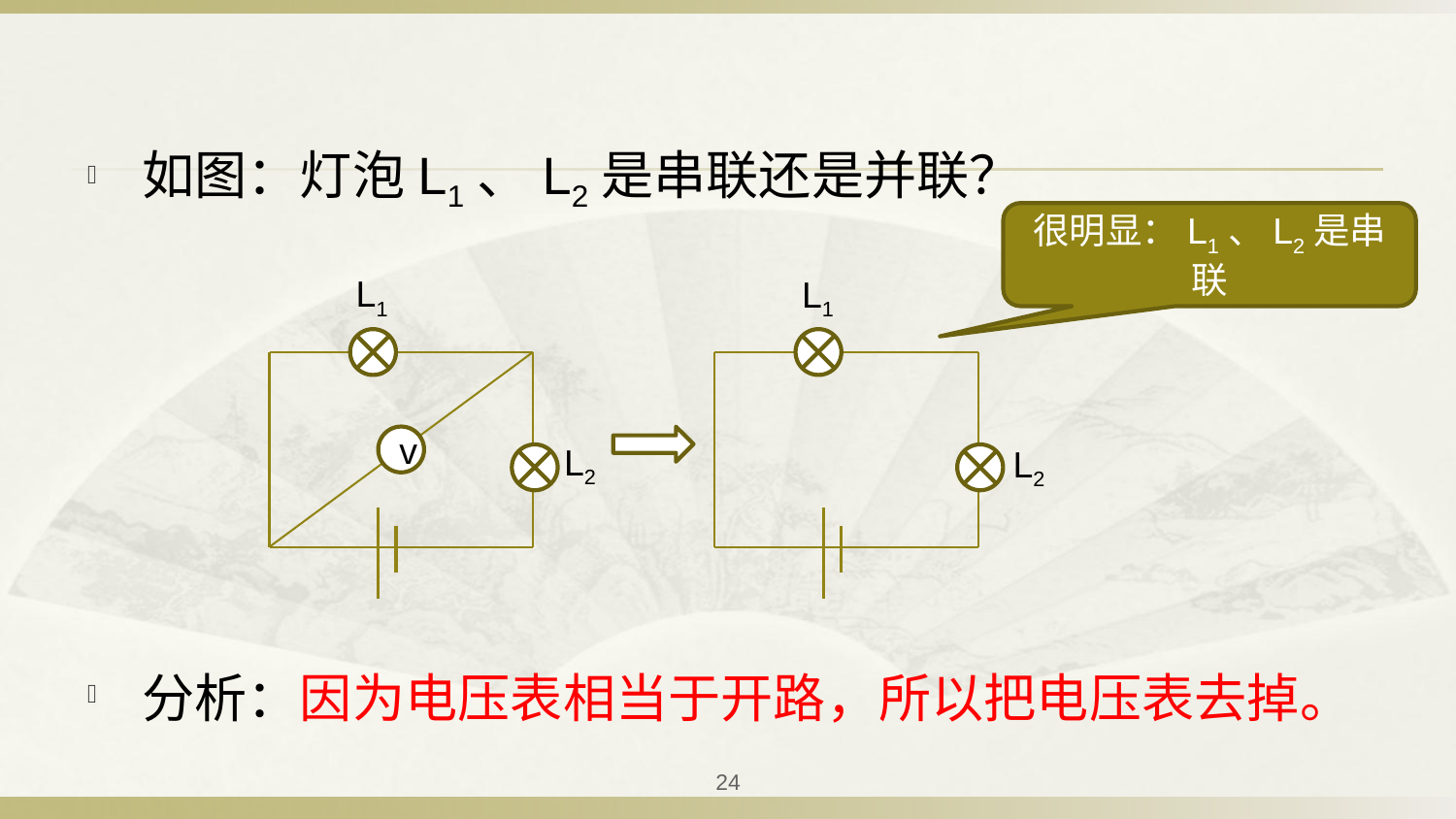

如图：灯泡L1、L2是串联还是并联？

分析：因为电压表相当于开路，所以把电压表去掉。
很明显：L1、L2是串联
L1
L1

v

L2
L2
24